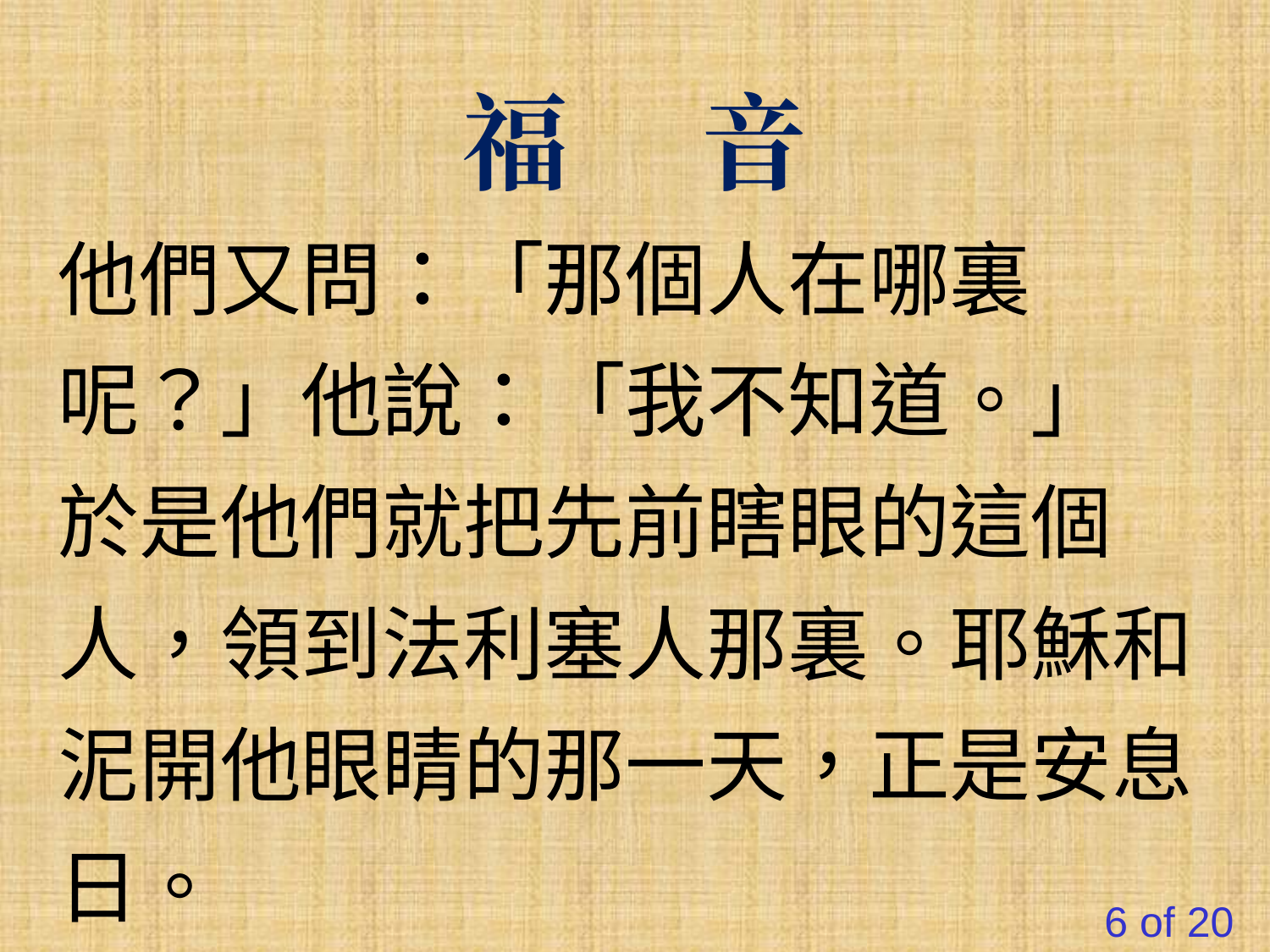

福     音
他們又問：「那個人在哪裏呢？」他說：「我不知道。」
於是他們就把先前瞎眼的這個人，領到法利塞人那裏。耶穌和泥開他眼睛的那一天，正是安息日。
6 of 20